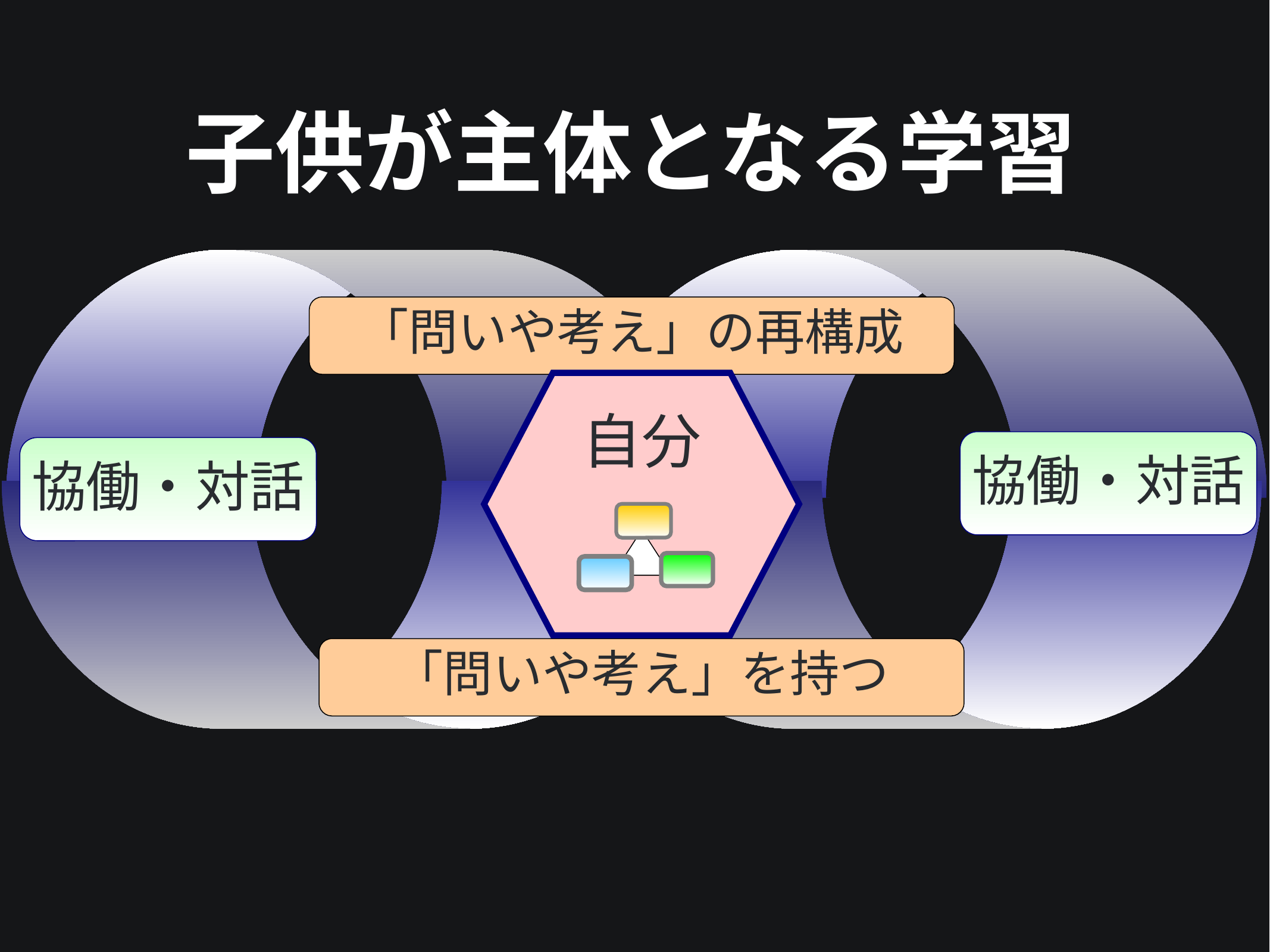

子供が主体となる学習

「問いや考え」の再構成
「問いや考え」を持つ

自分
協働・対話
協働・対話